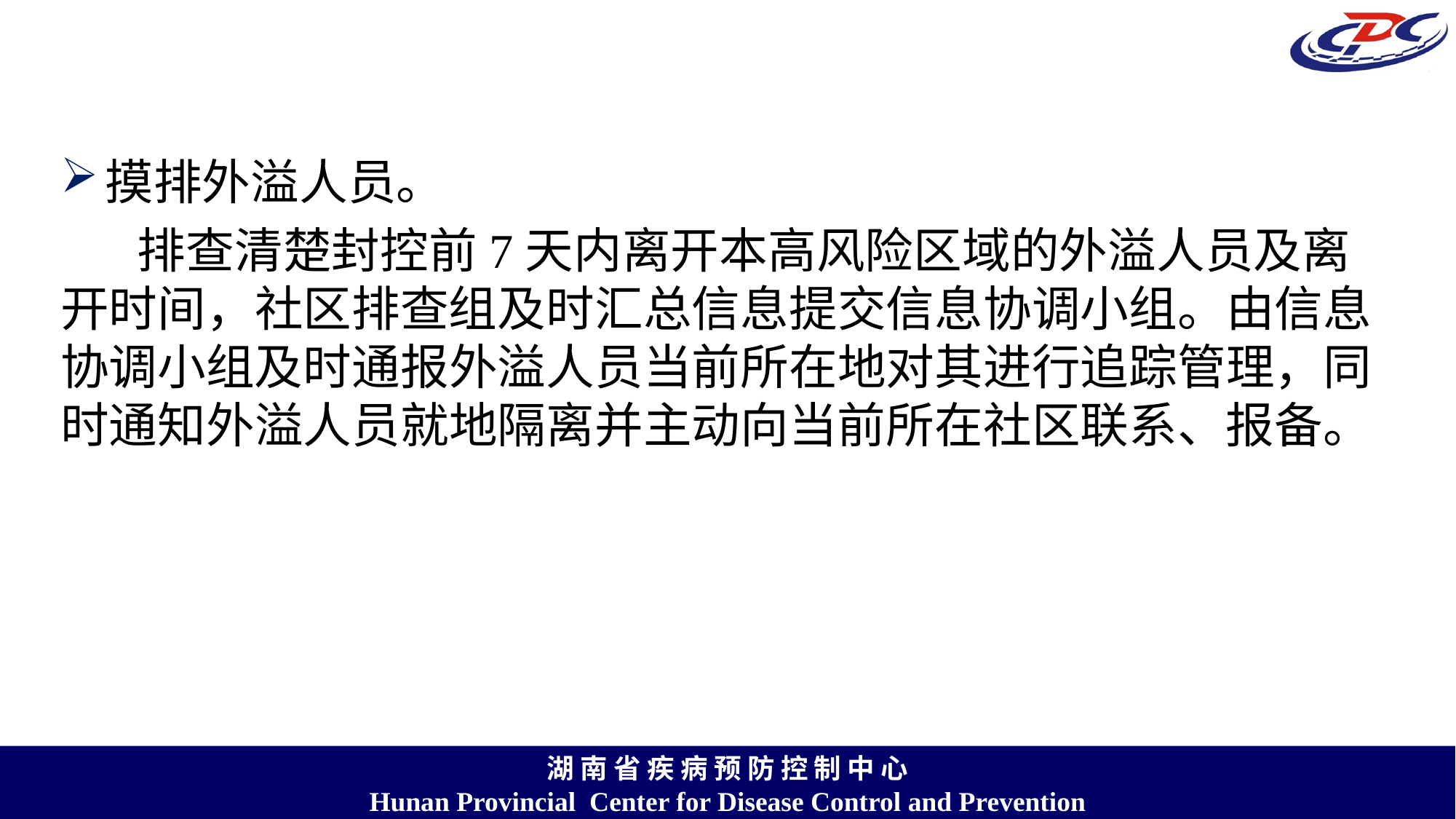

#
摸排外溢人员。
      排查清楚封控前7天内离开本高风险区域的外溢人员及离开时间，社区排查组及时汇总信息提交信息协调小组。由信息协调小组及时通报外溢人员当前所在地对其进行追踪管理，同时通知外溢人员就地隔离并主动向当前所在社区联系、报备。